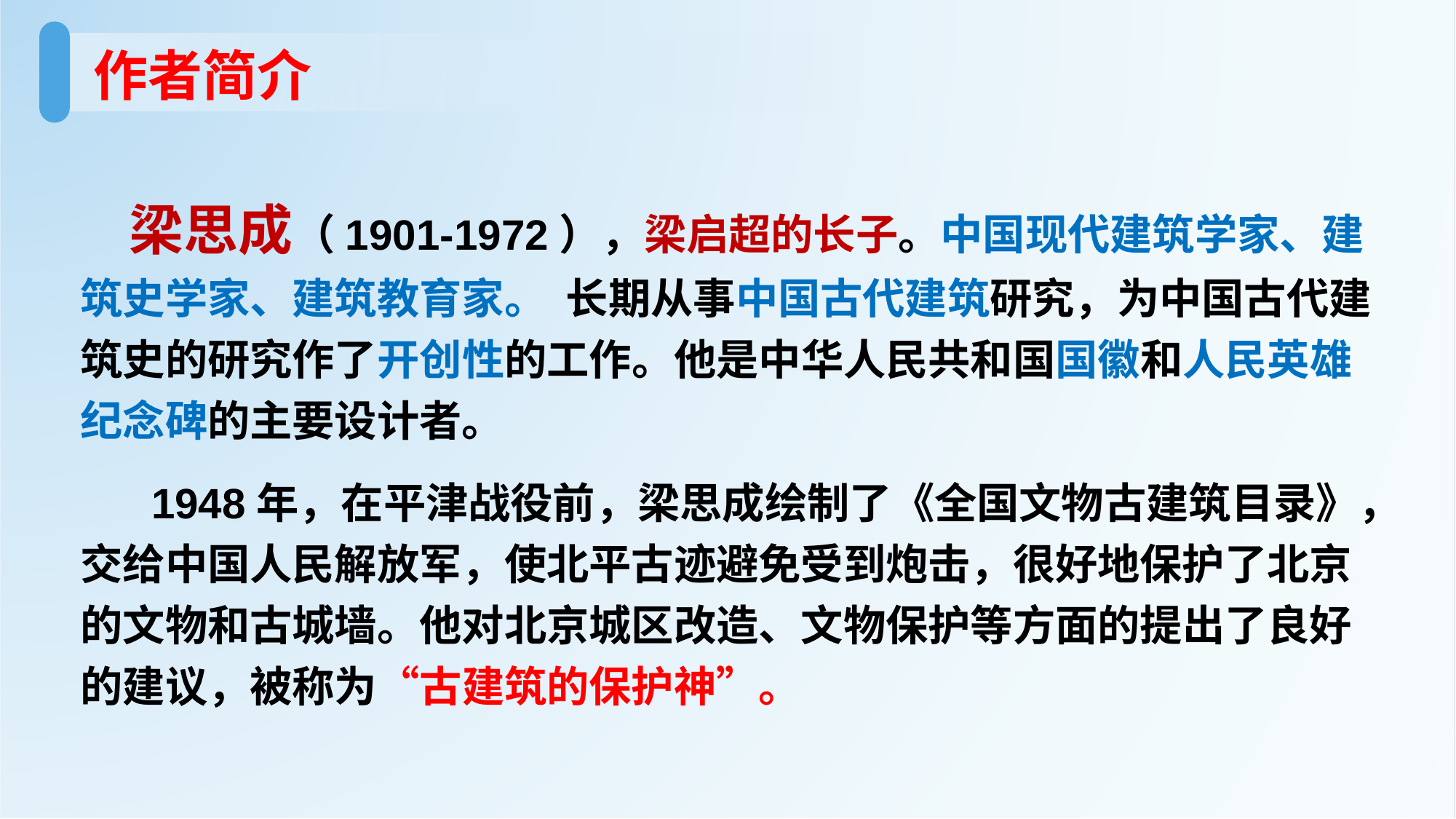

作者简介
    梁思成（1901-1972），梁启超的长子。中国现代建筑学家、建筑史学家、建筑教育家。  长期从事中国古代建筑研究，为中国古代建筑史的研究作了开创性的工作。他是中华人民共和国国徽和人民英雄纪念碑的主要设计者。
      1948年，在平津战役前，梁思成绘制了《全国文物古建筑目录》，交给中国人民解放军，使北平古迹避免受到炮击，很好地保护了北京的文物和古城墙。他对北京城区改造、文物保护等方面的提出了良好的建议，被称为“古建筑的保护神”。